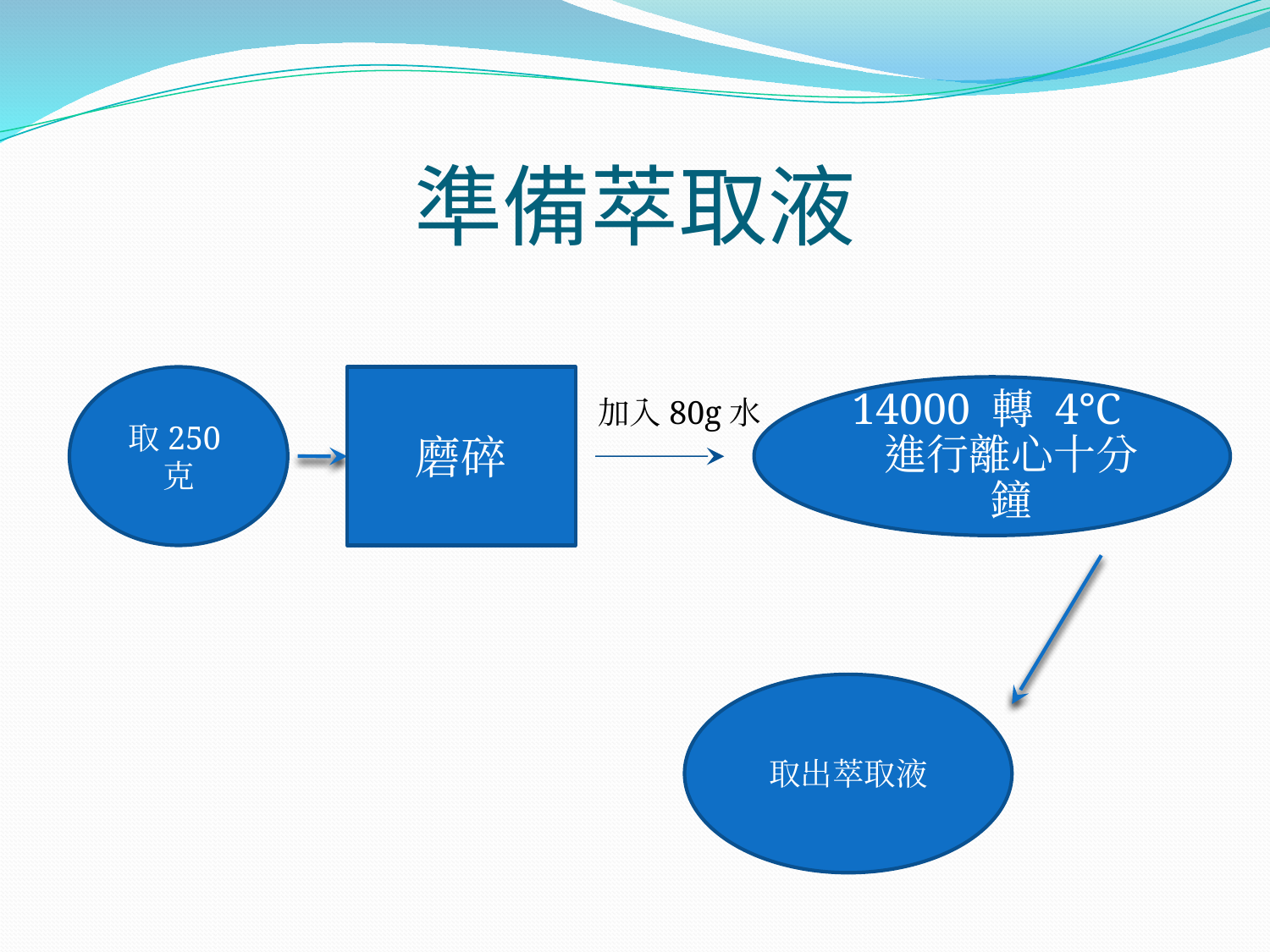

# 準備萃取液
取250克
磨碎
14000 轉 4℃進行離心十分鐘
加入80g水
取出萃取液